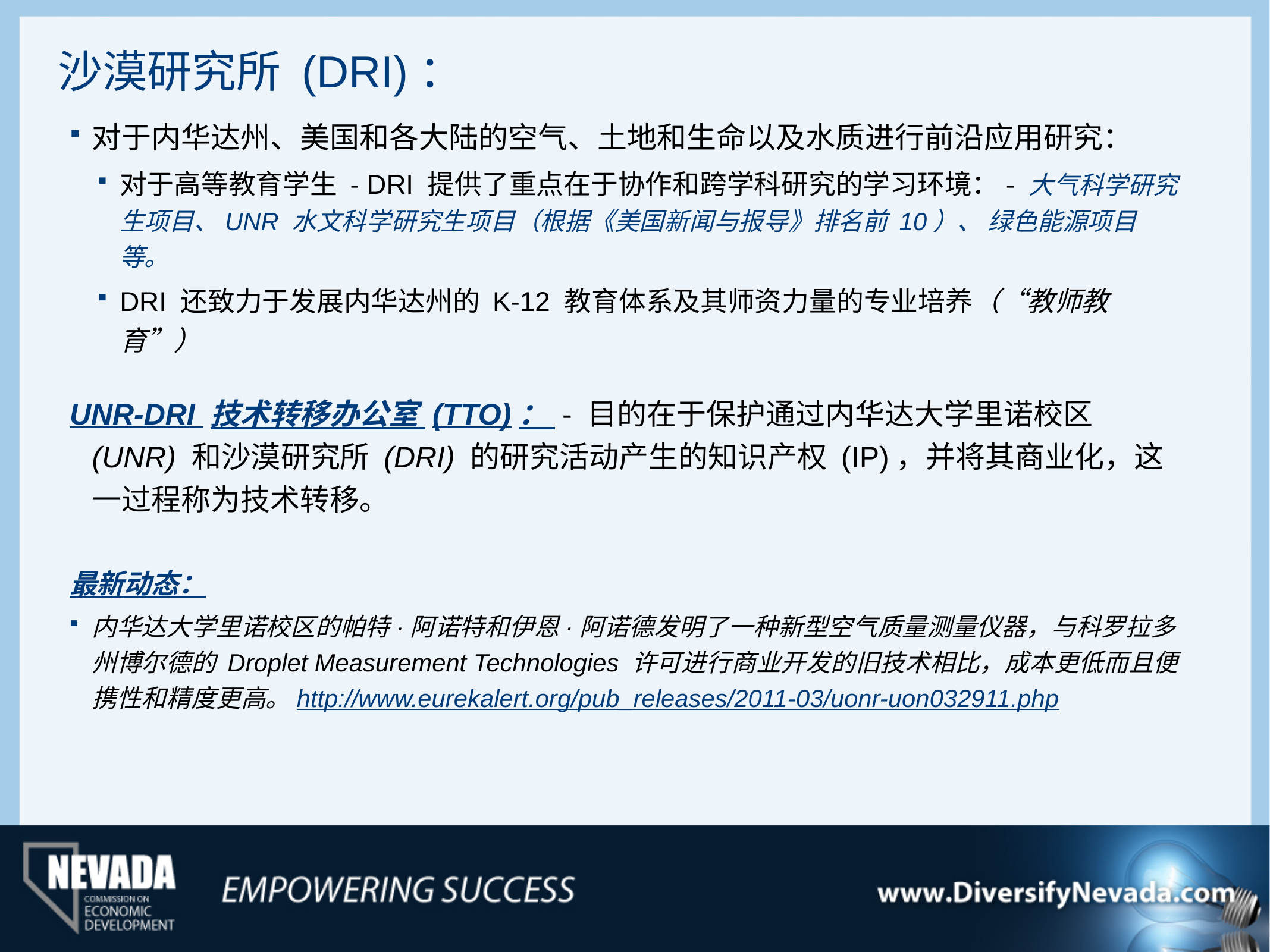

沙漠研究所 (DRI)：
对于内华达州、美国和各大陆的空气、土地和生命以及水质进行前沿应用研究：
对于高等教育学生 - DRI 提供了重点在于协作和跨学科研究的学习环境：- 大气科学研究生项目、UNR 水文科学研究生项目（根据《美国新闻与报导》排名前 10）、 绿色能源项目等。
DRI 还致力于发展内华达州的 K-12 教育体系及其师资力量的专业培养（“教师教育”）

UNR-DRI 技术转移办公室 (TTO)： - 目的在于保护通过内华达大学里诺校区 (UNR) 和沙漠研究所 (DRI) 的研究活动产生的知识产权 (IP)，并将其商业化，这一过程称为技术转移。

最新动态：
内华达大学里诺校区的帕特·阿诺特和伊恩·阿诺德发明了一种新型空气质量测量仪器，与科罗拉多州博尔德的 Droplet Measurement Technologies 许可进行商业开发的旧技术相比，成本更低而且便携性和精度更高。http://www.eurekalert.org/pub_releases/2011-03/uonr-uon032911.php